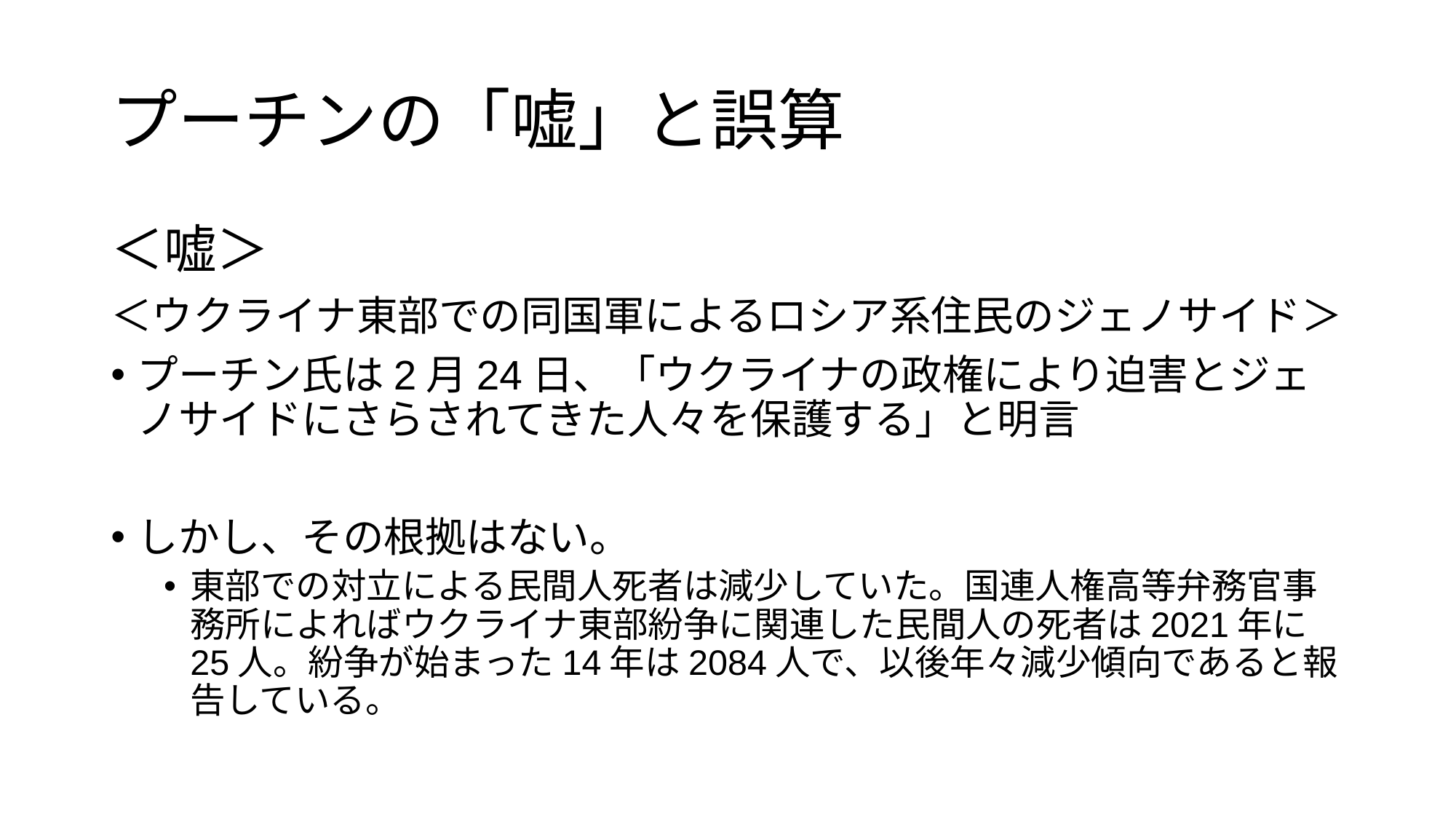

# プーチンの「嘘」と誤算
＜嘘＞
＜ウクライナ東部での同国軍によるロシア系住民のジェノサイド＞
プーチン氏は2月24日、「ウクライナの政権により迫害とジェノサイドにさらされてきた人々を保護する」と明言

しかし、その根拠はない。
東部での対立による民間人死者は減少していた。国連人権高等弁務官事務所によればウクライナ東部紛争に関連した民間人の死者は2021年に25人。紛争が始まった14年は2084人で、以後年々減少傾向であると報告している。